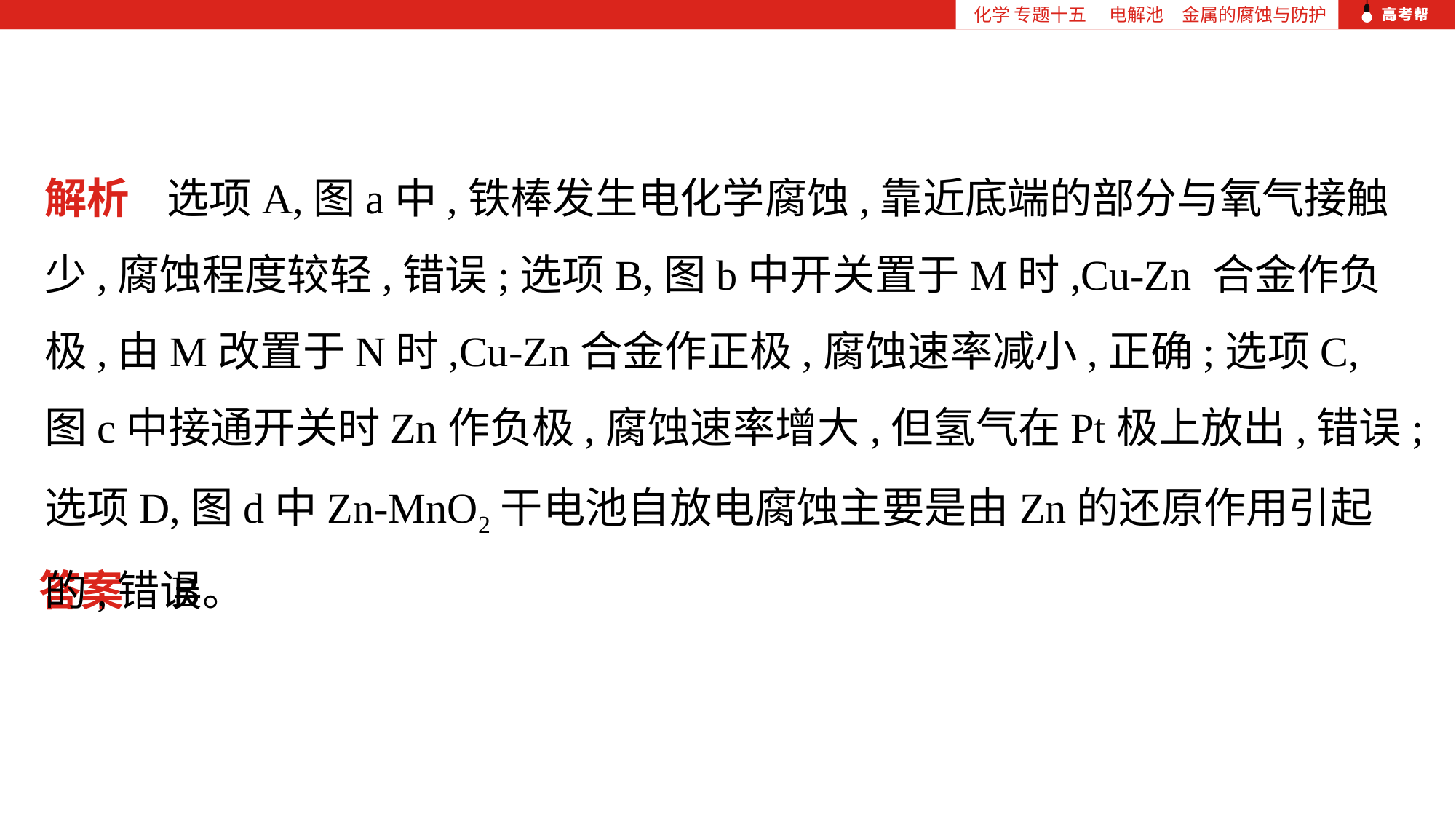

化学 专题十五 　电解池　金属的腐蚀与防护

解析    选项A,图a中,铁棒发生电化学腐蚀,靠近底端的部分与氧气接触少,腐蚀程度较轻,错误;选项B,图b中开关置于M时,Cu-Zn 合金作负极,由M改置于N时,Cu-Zn合金作正极,腐蚀速率减小,正确;选项C,图c中接通开关时Zn作负极,腐蚀速率增大,但氢气在Pt极上放出,错误;选项D,图d中Zn-MnO2干电池自放电腐蚀主要是由Zn的还原作用引起的,错误。
答案    B